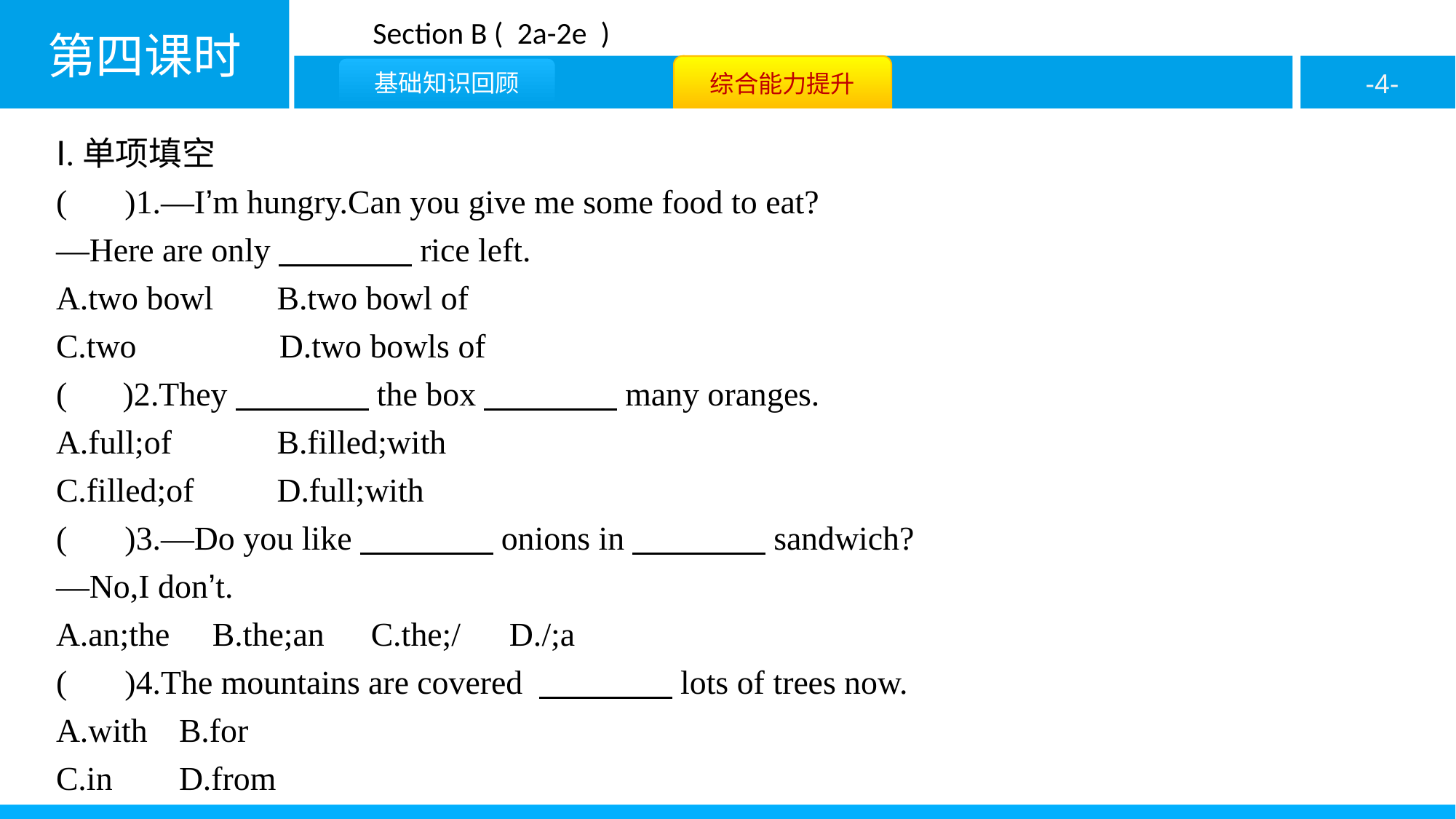

Ⅰ.单项填空
(  D  )1.—I’m hungry.Can you give me some food to eat?
—Here are only　　　　rice left.
A.two bowl	B.two bowl of
C.two	            D.two bowls of
(  B  )2.They　　　　the box　　　　many oranges.
A.full;of 	B.filled;with
C.filled;of	D.full;with
(  D  )3.—Do you like　　　　onions in　　　　sandwich?
—No,I don’t.
A.an;the	    B.the;an     C.the;/	  D./;a
(  A  )4.The mountains are covered 　　　　lots of trees now.
A.with	B.for
C.in	D.from